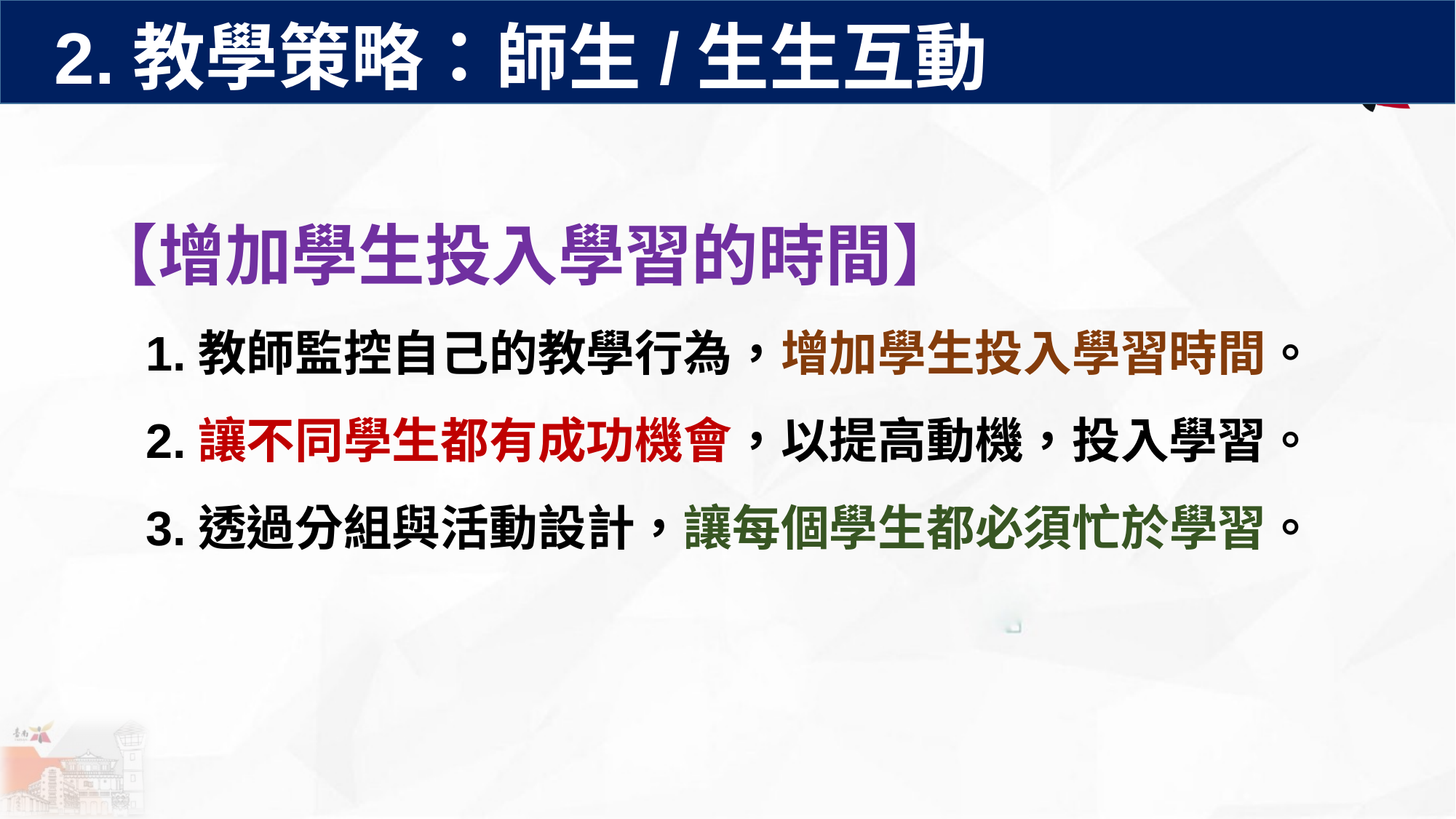

2.教學策略：師生/生生互動
【增加學生投入學習的時間】
1.教師監控自己的教學行為，增加學生投入學習時間。
2.讓不同學生都有成功機會，以提高動機，投入學習。
3.透過分組與活動設計，讓每個學生都必須忙於學習。